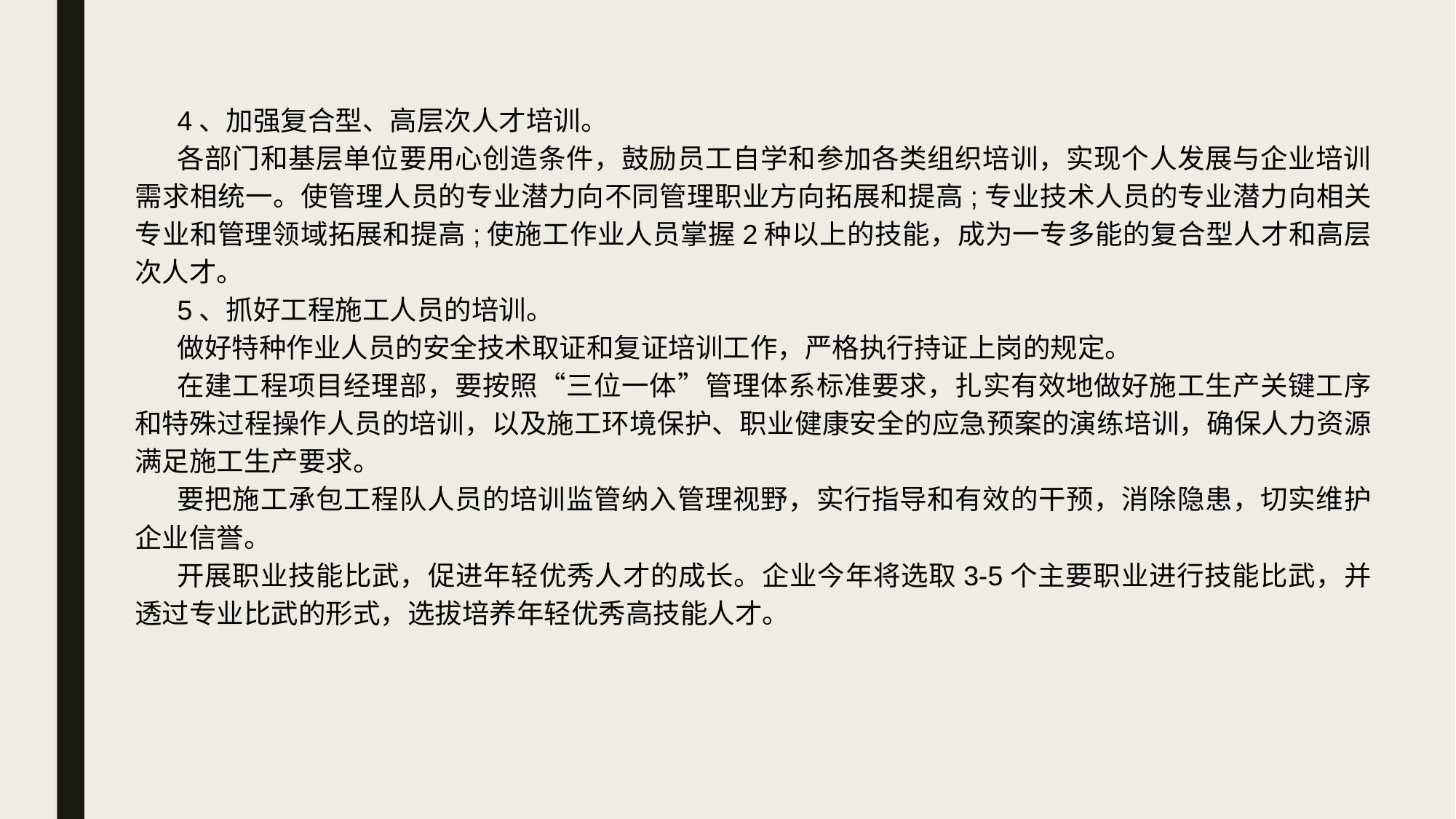

4、加强复合型、高层次人才培训。
各部门和基层单位要用心创造条件，鼓励员工自学和参加各类组织培训，实现个人发展与企业培训需求相统一。使管理人员的专业潜力向不同管理职业方向拓展和提高;专业技术人员的专业潜力向相关专业和管理领域拓展和提高;使施工作业人员掌握2种以上的技能，成为一专多能的复合型人才和高层次人才。
5、抓好工程施工人员的培训。
做好特种作业人员的安全技术取证和复证培训工作，严格执行持证上岗的规定。
在建工程项目经理部，要按照“三位一体”管理体系标准要求，扎实有效地做好施工生产关键工序和特殊过程操作人员的培训，以及施工环境保护、职业健康安全的应急预案的演练培训，确保人力资源满足施工生产要求。
要把施工承包工程队人员的培训监管纳入管理视野，实行指导和有效的干预，消除隐患，切实维护企业信誉。
开展职业技能比武，促进年轻优秀人才的成长。企业今年将选取3-5个主要职业进行技能比武，并透过专业比武的形式，选拔培养年轻优秀高技能人才。